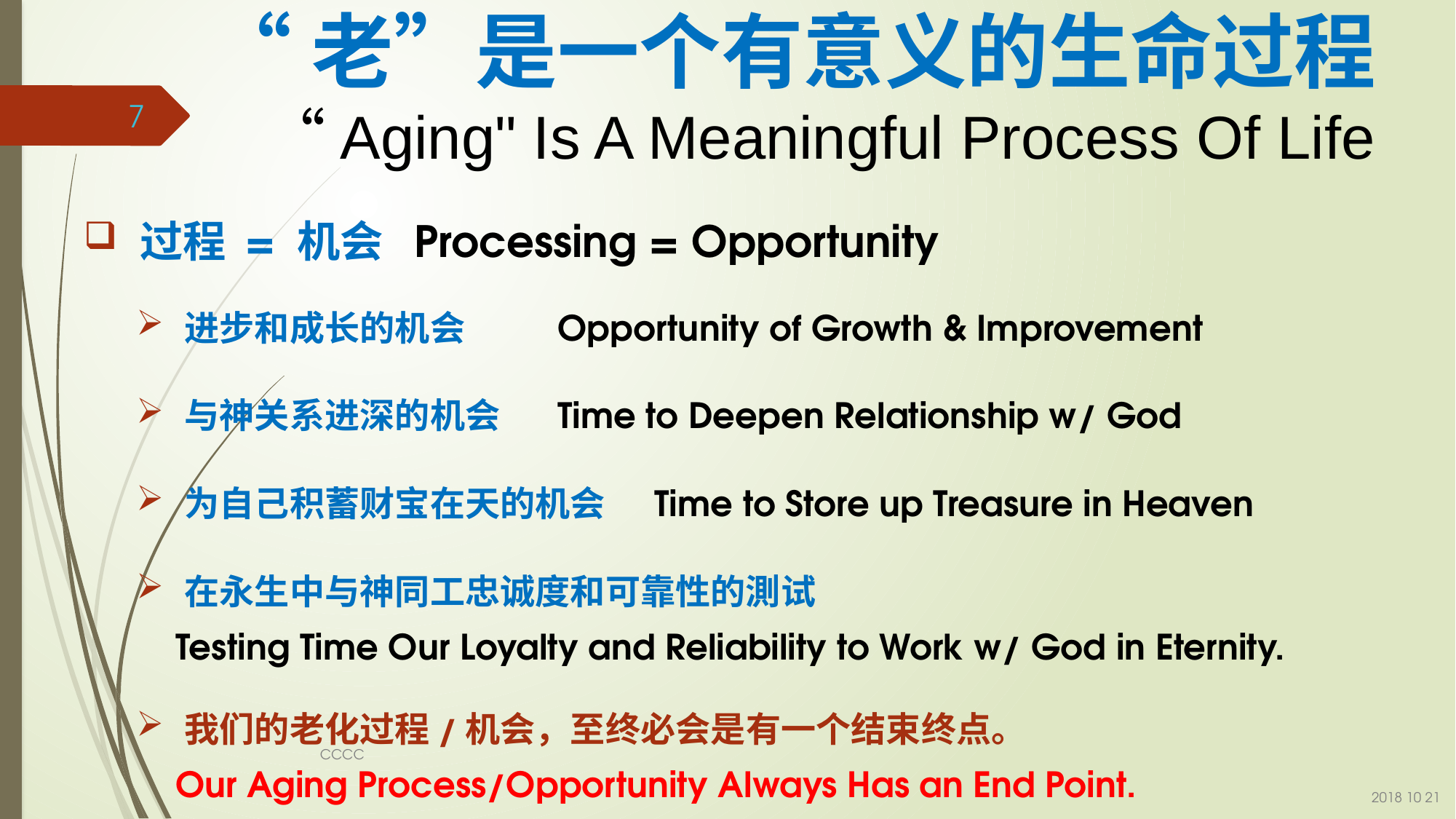

# “老”是一个有意义的生命过程 “Aging" Is A Meaningful Process Of Life
7
 过程 = 机会		Processing = Opportunity

 进步和成长的机会		Opportunity of Growth & Improvement

 与神关系进深的机会		Time to Deepen Relationship w/ God

 为自己积蓄财宝在天的机会		Time to Store up Treasure in Heaven

 在永生中与神同工忠诚度和可靠性的測试
    Testing Time Our Loyalty and Reliability to Work w/ God in Eternity.

 我们的老化过程/机会，至终必会是有一个结束终点。
    Our Aging Process/Opportunity Always Has an End Point.

CCCC
2018 10 21